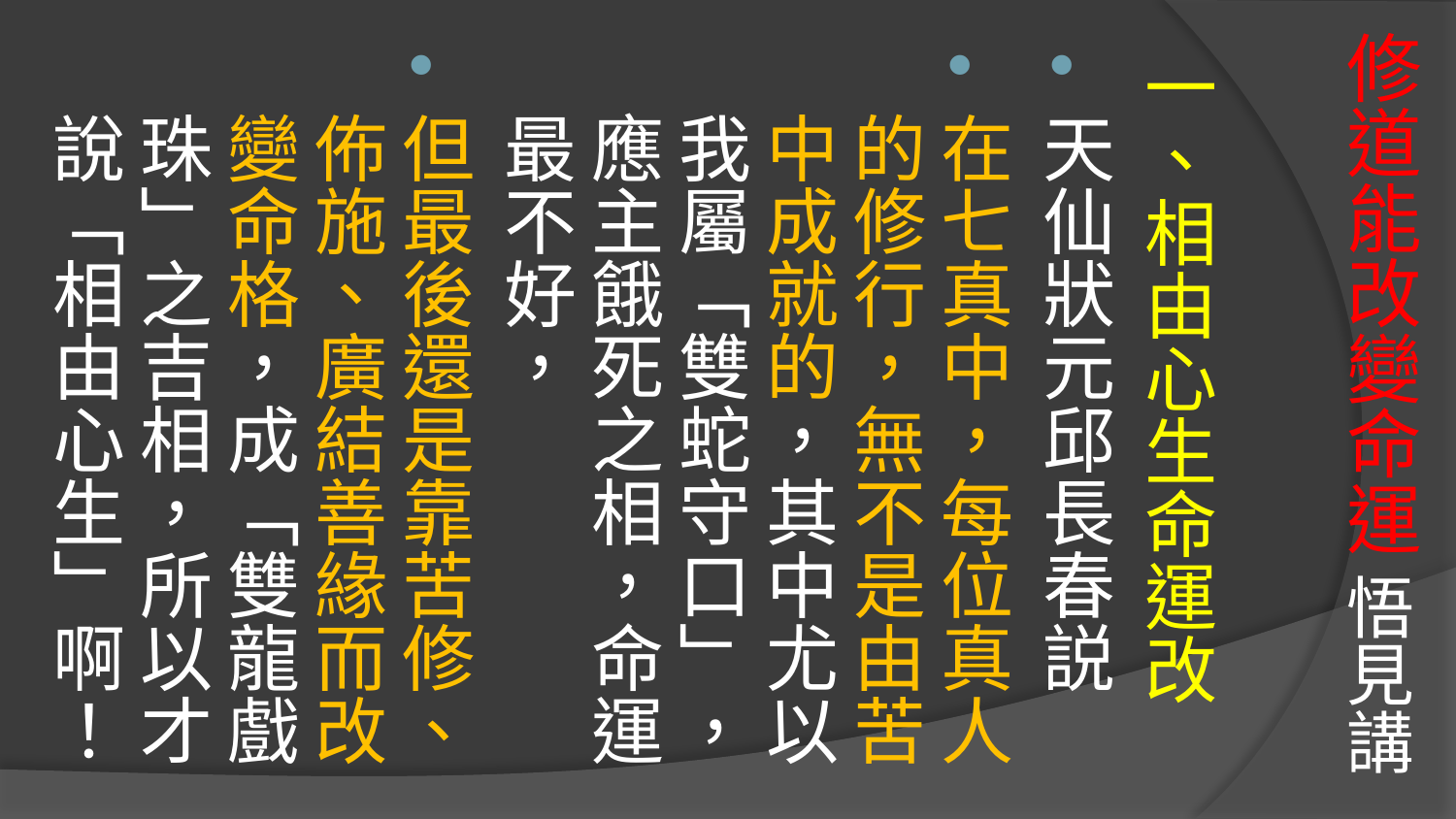

# 修道能改變命運 悟見講
一、相由心生命運改
天仙狀元邱長春説
在七真中，每位真人的修行，無不是由苦中成就的，其中尤以我屬「雙蛇守口」，應主餓死之相，命運最不好，
但最後還是靠苦修、佈施、廣結善緣而改變命格，成「雙龍戲珠」之吉相，所以才說「相由心生」啊！